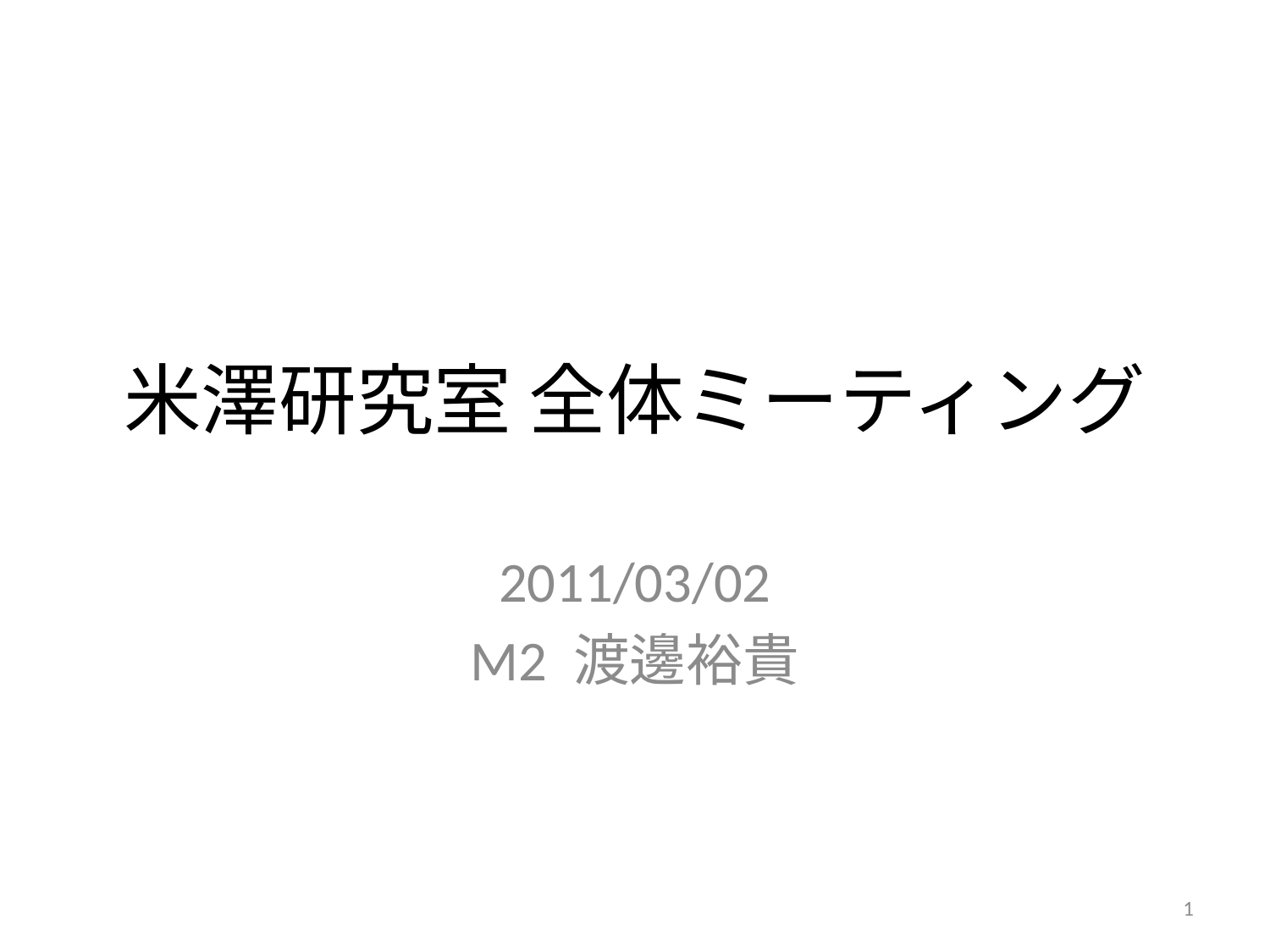

# 米澤研究室 全体ミーティング
2011/03/02
M2 渡邊裕貴
1